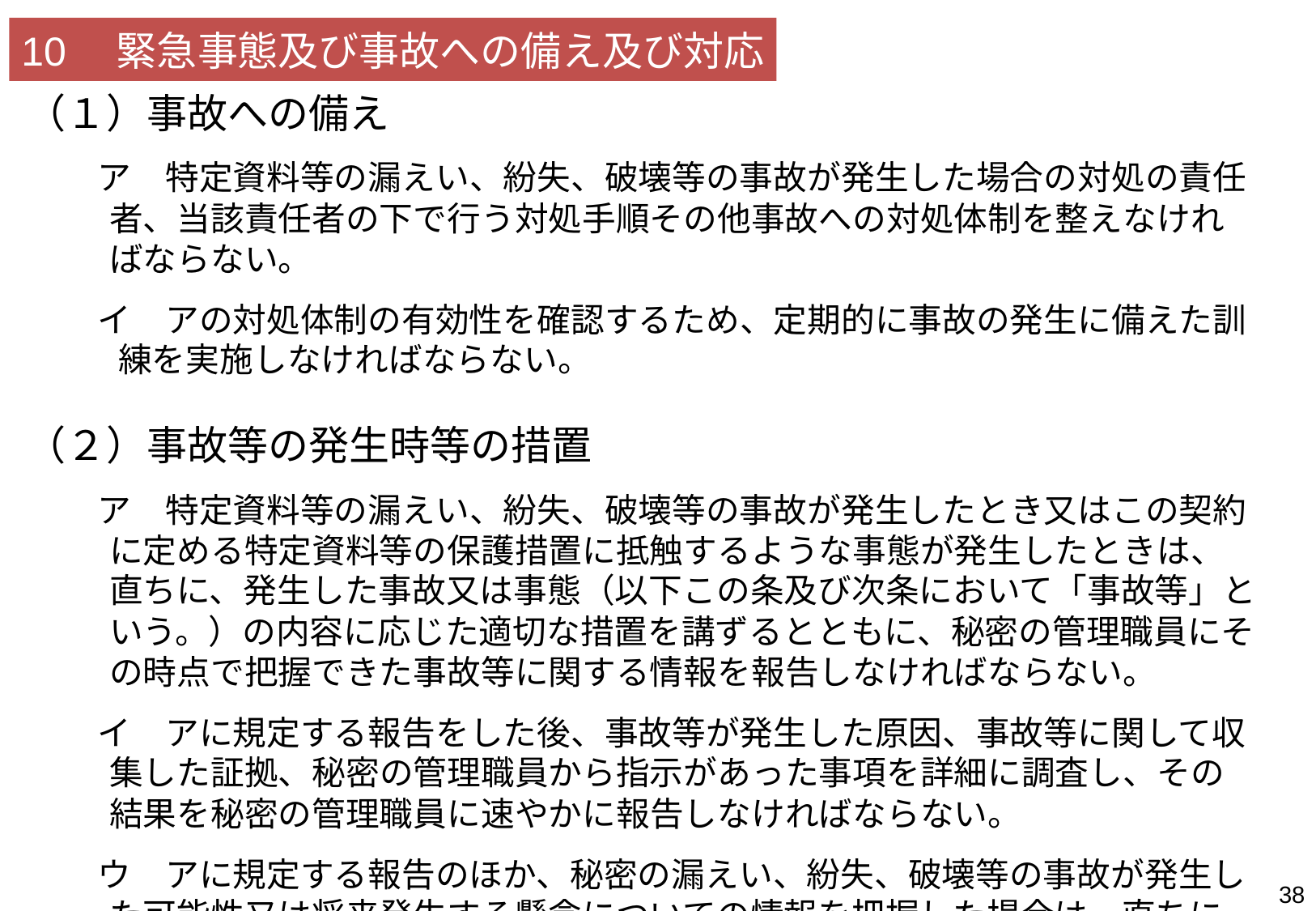

10　緊急事態及び事故への備え及び対応
（１）事故への備え
ア　特定資料等の漏えい、紛失、破壊等の事故が発生した場合の対処の責任者、当該責任者の下で行う対処手順その他事故への対処体制を整えなければならない。
イ　アの対処体制の有効性を確認するため、定期的に事故の発生に備えた訓練を実施しなければならない。
（２）事故等の発生時等の措置
ア　特定資料等の漏えい、紛失、破壊等の事故が発生したとき又はこの契約に定める特定資料等の保護措置に抵触するような事態が発生したときは、直ちに、発生した事故又は事態（以下この条及び次条において「事故等」という。）の内容に応じた適切な措置を講ずるとともに、秘密の管理職員にその時点で把握できた事故等に関する情報を報告しなければならない。
イ　アに規定する報告をした後、事故等が発生した原因、事故等に関して収集した証拠、秘密の管理職員から指示があった事項を詳細に調査し、その結果を秘密の管理職員に速やかに報告しなければならない。
ウ　アに規定する報告のほか、秘密の漏えい、紛失、破壊等の事故が発生した可能性又は将来発生する懸念についての情報を把握した場合は、直ちに、防衛省に報告する。
| 55 | 事故に備えることについて記載されているか。 |
| --- | --- |
| 56 | 緊急事態及び事故の発生時の対処要領（各役割ごとの関係社員等の行動、緊急連絡体制、防衛省への報告事項等）が記載されているか。 |
| --- | --- |
38